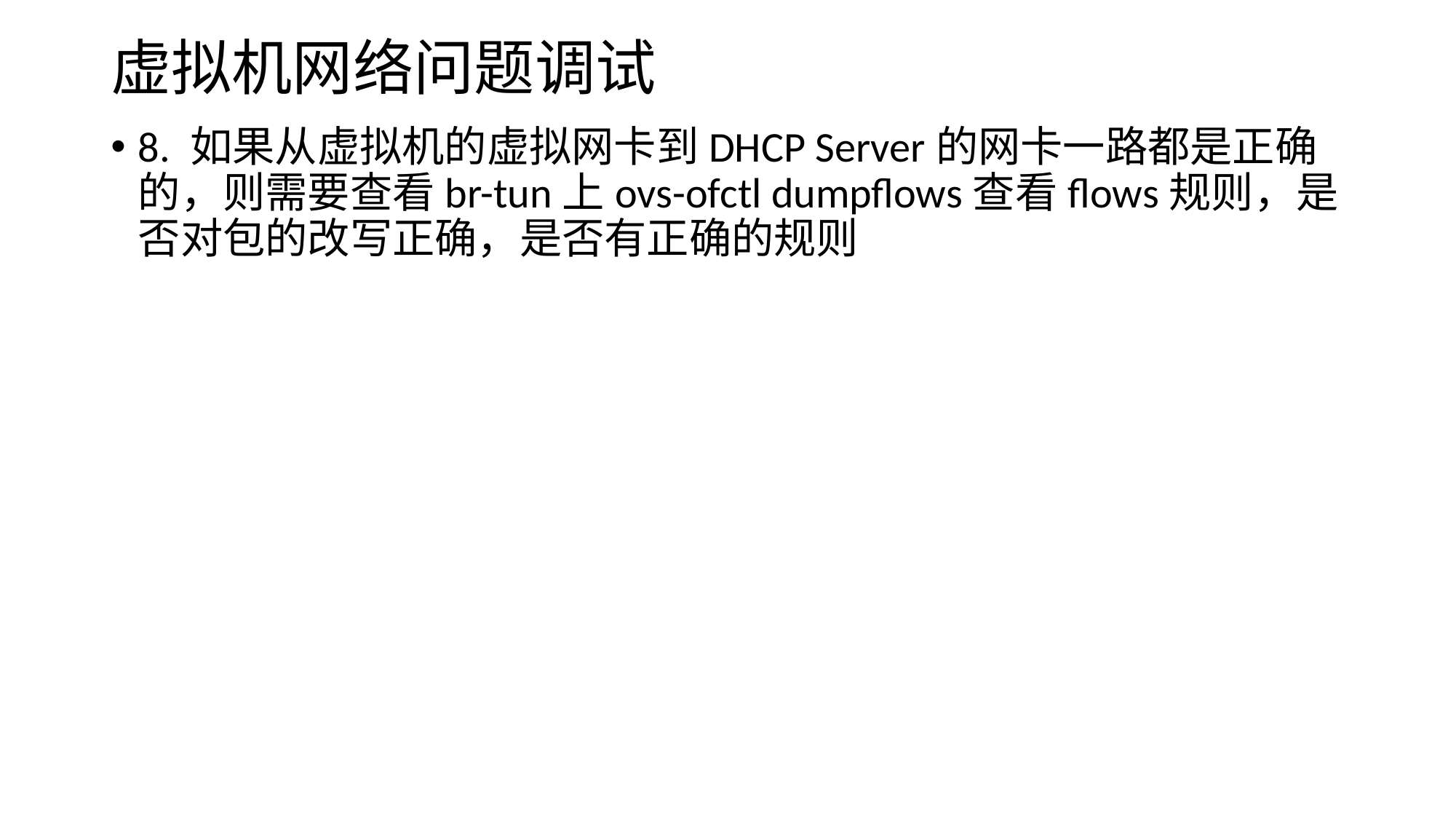

# 虚拟机网络问题调试
8. 如果从虚拟机的虚拟网卡到DHCP Server的网卡一路都是正确的，则需要查看br-tun上ovs-ofctl dumpflows查看flows规则，是否对包的改写正确，是否有正确的规则